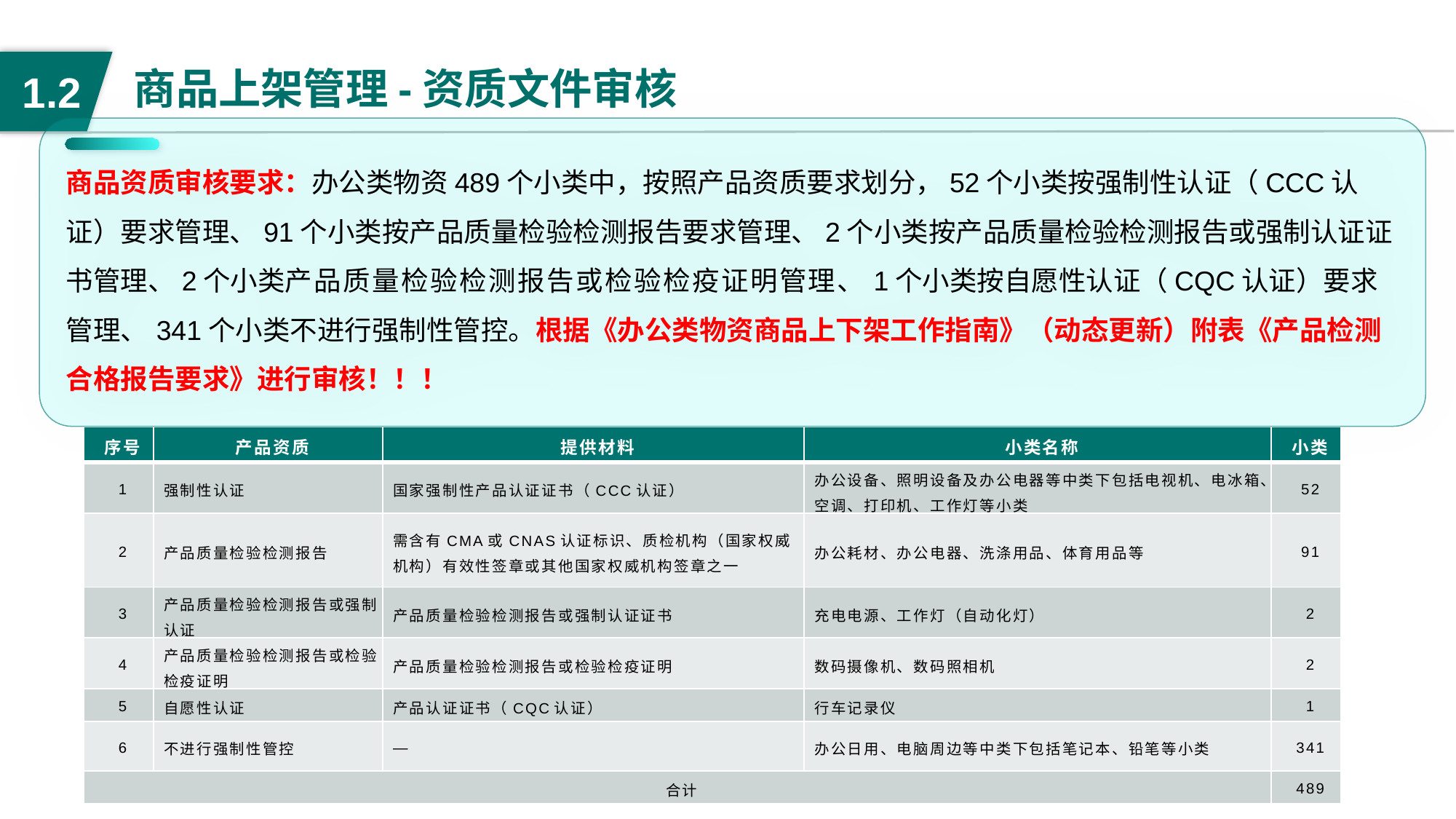

商品上架管理-资质文件审核

1.2
商品资质审核要求：办公类物资489个小类中，按照产品资质要求划分，52个小类按强制性认证（CCC认证）要求管理、91个小类按产品质量检验检测报告要求管理、2个小类按产品质量检验检测报告或强制认证证书管理、2个小类产品质量检验检测报告或检验检疫证明管理、1个小类按自愿性认证（CQC认证）要求管理、341个小类不进行强制性管控。根据《办公类物资商品上下架工作指南》（动态更新）附表《产品检测合格报告要求》进行审核！！！

| 序号 | 产品资质 | 提供材料 | 小类名称 | 小类 |
| --- | --- | --- | --- | --- |
| 1 | 强制性认证 | 国家强制性产品认证证书（CCC认证） | 办公设备、照明设备及办公电器等中类下包括电视机、电冰箱、空调、打印机、工作灯等小类 | 52 |
| 2 | 产品质量检验检测报告 | 需含有CMA或CNAS认证标识、质检机构（国家权威机构）有效性签章或其他国家权威机构签章之一 | 办公耗材、办公电器、洗涤用品、体育用品等 | 91 |
| 3 | 产品质量检验检测报告或强制认证 | 产品质量检验检测报告或强制认证证书 | 充电电源、工作灯（自动化灯） | 2 |
| 4 | 产品质量检验检测报告或检验检疫证明 | 产品质量检验检测报告或检验检疫证明 | 数码摄像机、数码照相机 | 2 |
| 5 | 自愿性认证 | 产品认证证书（CQC认证） | 行车记录仪 | 1 |
| 6 | 不进行强制性管控 | — | 办公日用、电脑周边等中类下包括笔记本、铅笔等小类 | 341 |
| 合计 |  |  |  | 489 |